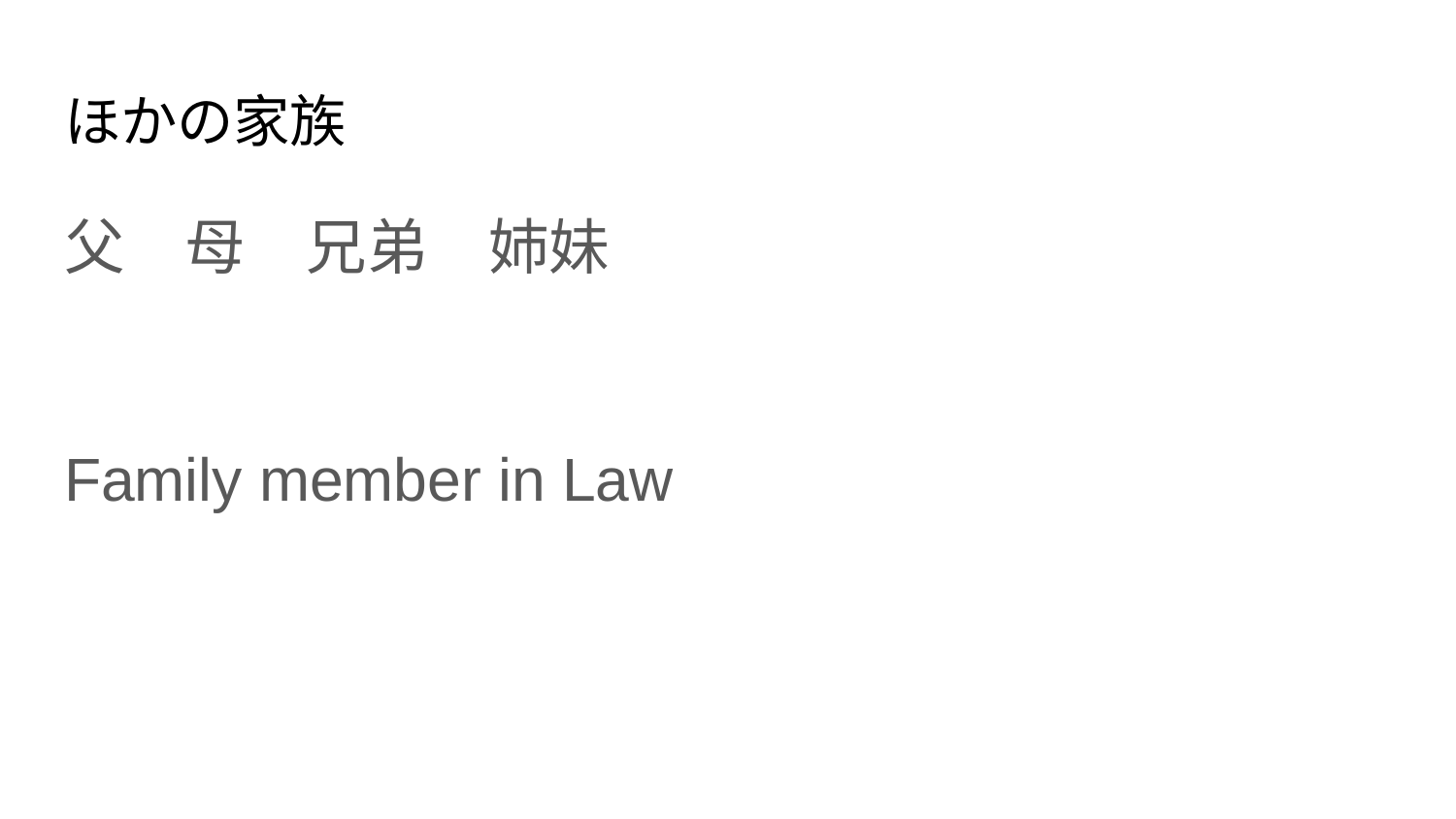

# ほかの家族
父　母　兄弟　姉妹

Family member in Law